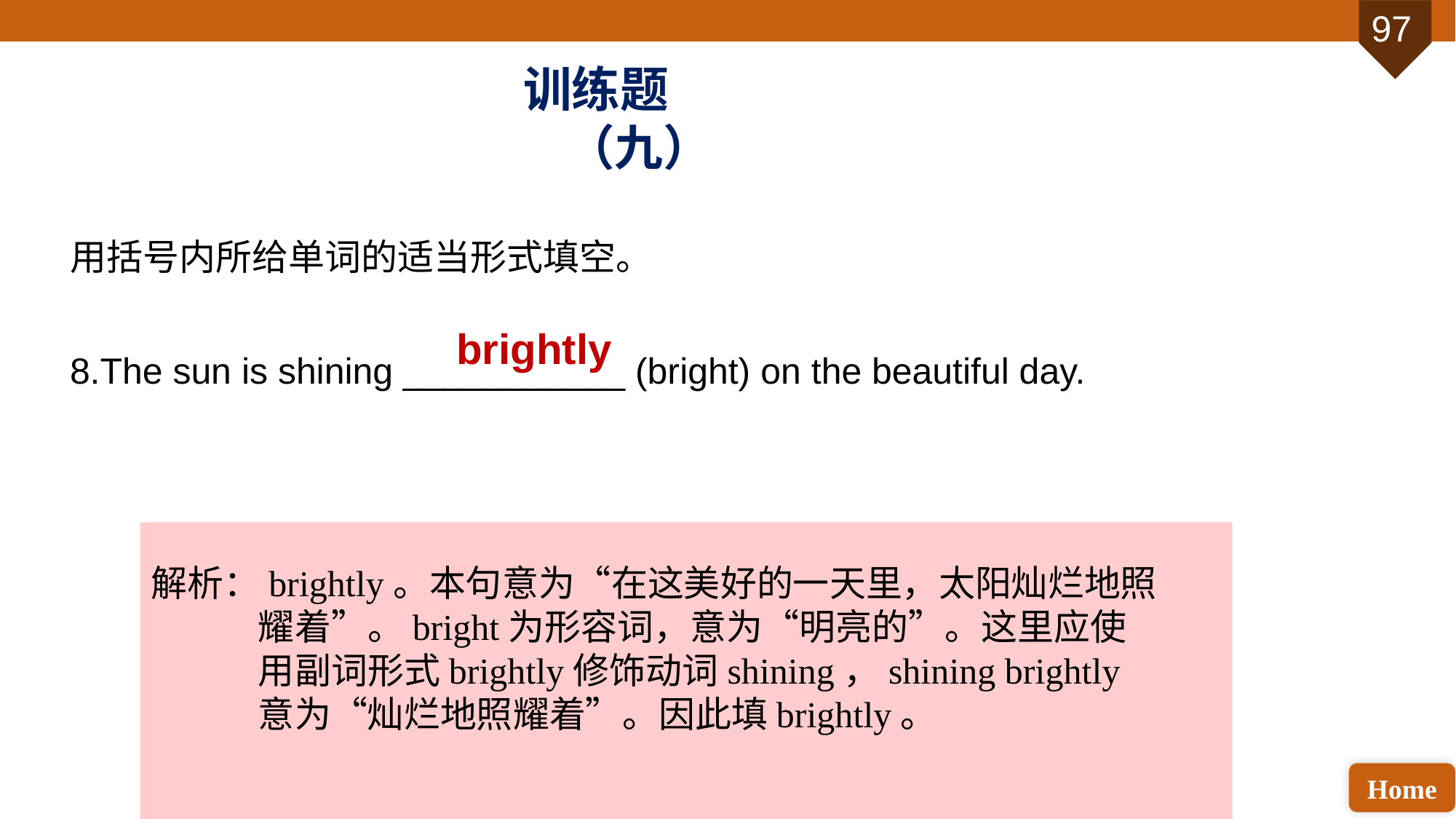

训练题（九）
用括号内所给单词的适当形式填空。

8.The sun is shining ___________ (bright) on the beautiful day.
brightly

解析：brightly。本句意为“在这美好的一天里，太阳灿烂地照耀着”。bright为形容词，意为“明亮的”。这里应使用副词形式brightly修饰动词shining，shining brightly意为“灿烂地照耀着”。因此填brightly。